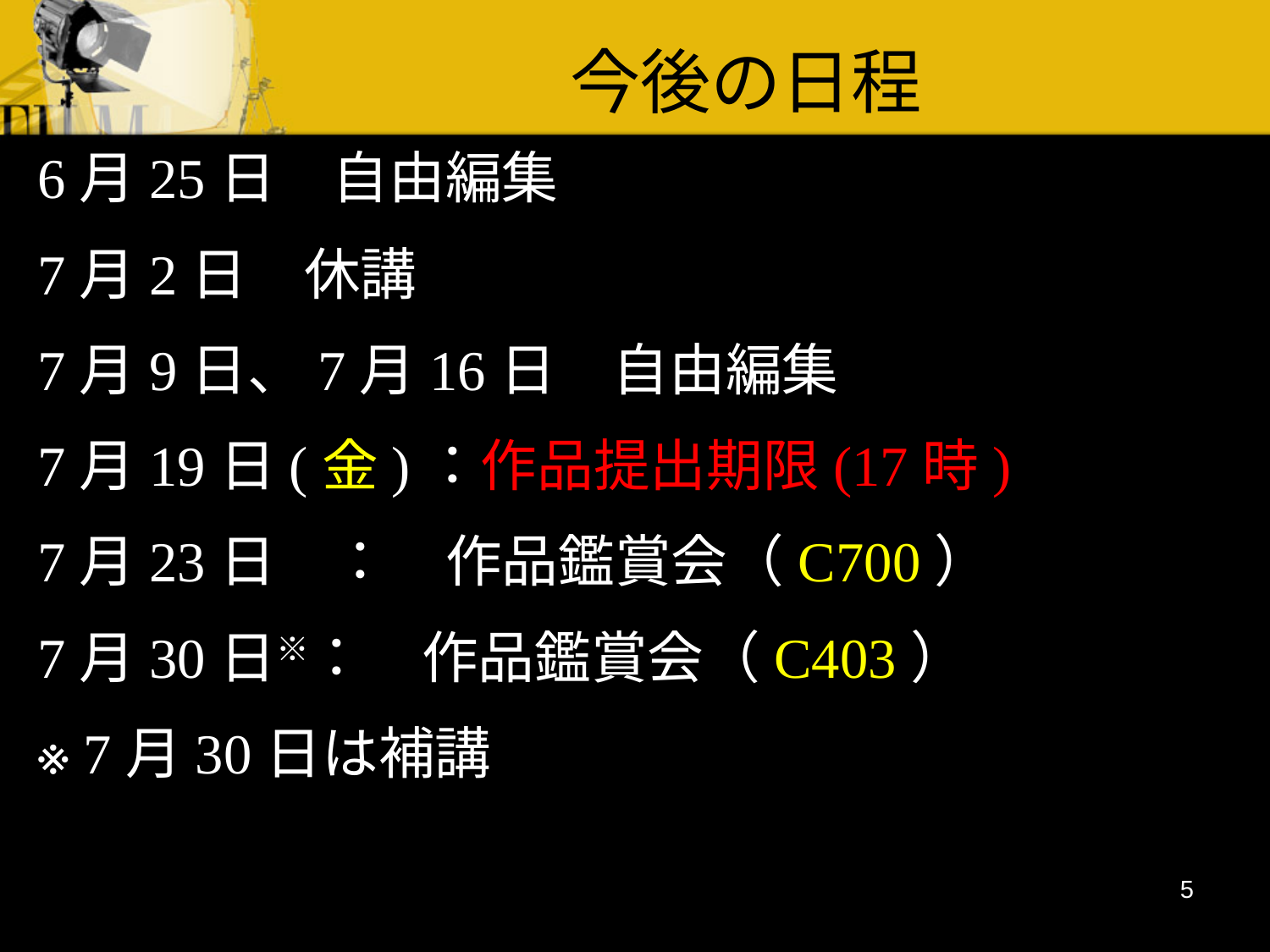

今後の日程
6月25日　自由編集
7月2日　休講
7月9日、7月16日　自由編集
7月19日(金)：作品提出期限(17時)
7月23日　：　作品鑑賞会（C700）
7月30日※：　作品鑑賞会（C403）
※ 7月30日は補講
5